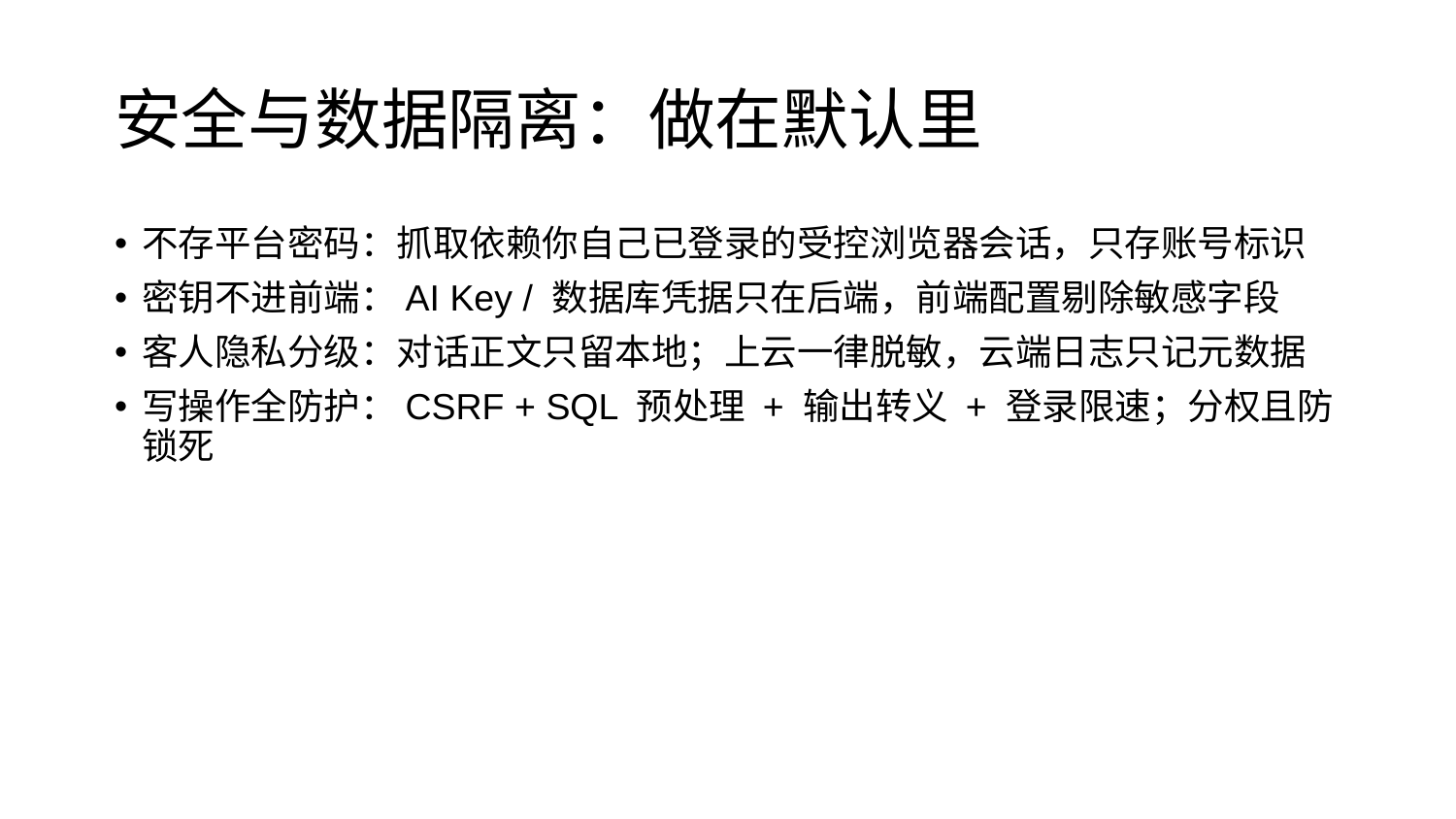

# 安全与数据隔离：做在默认里
不存平台密码：抓取依赖你自己已登录的受控浏览器会话，只存账号标识
密钥不进前端：AI Key / 数据库凭据只在后端，前端配置剔除敏感字段
客人隐私分级：对话正文只留本地；上云一律脱敏，云端日志只记元数据
写操作全防护：CSRF + SQL 预处理 + 输出转义 + 登录限速；分权且防锁死